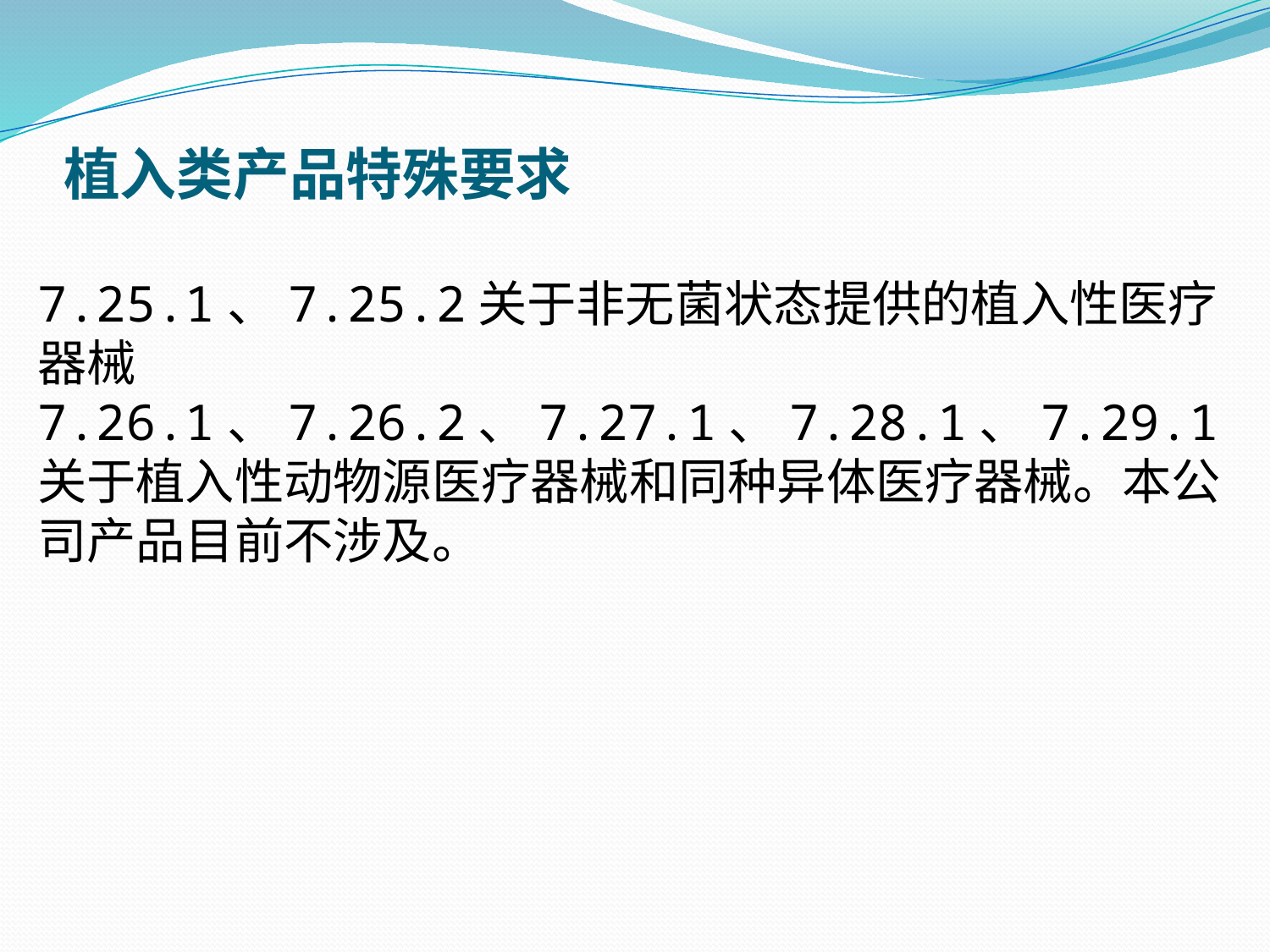

植入类产品特殊要求
7.25.1、7.25.2关于非无菌状态提供的植入性医疗器械
7.26.1、7.26.2、7.27.1、7.28.1、7.29.1关于植入性动物源医疗器械和同种异体医疗器械。本公司产品目前不涉及。